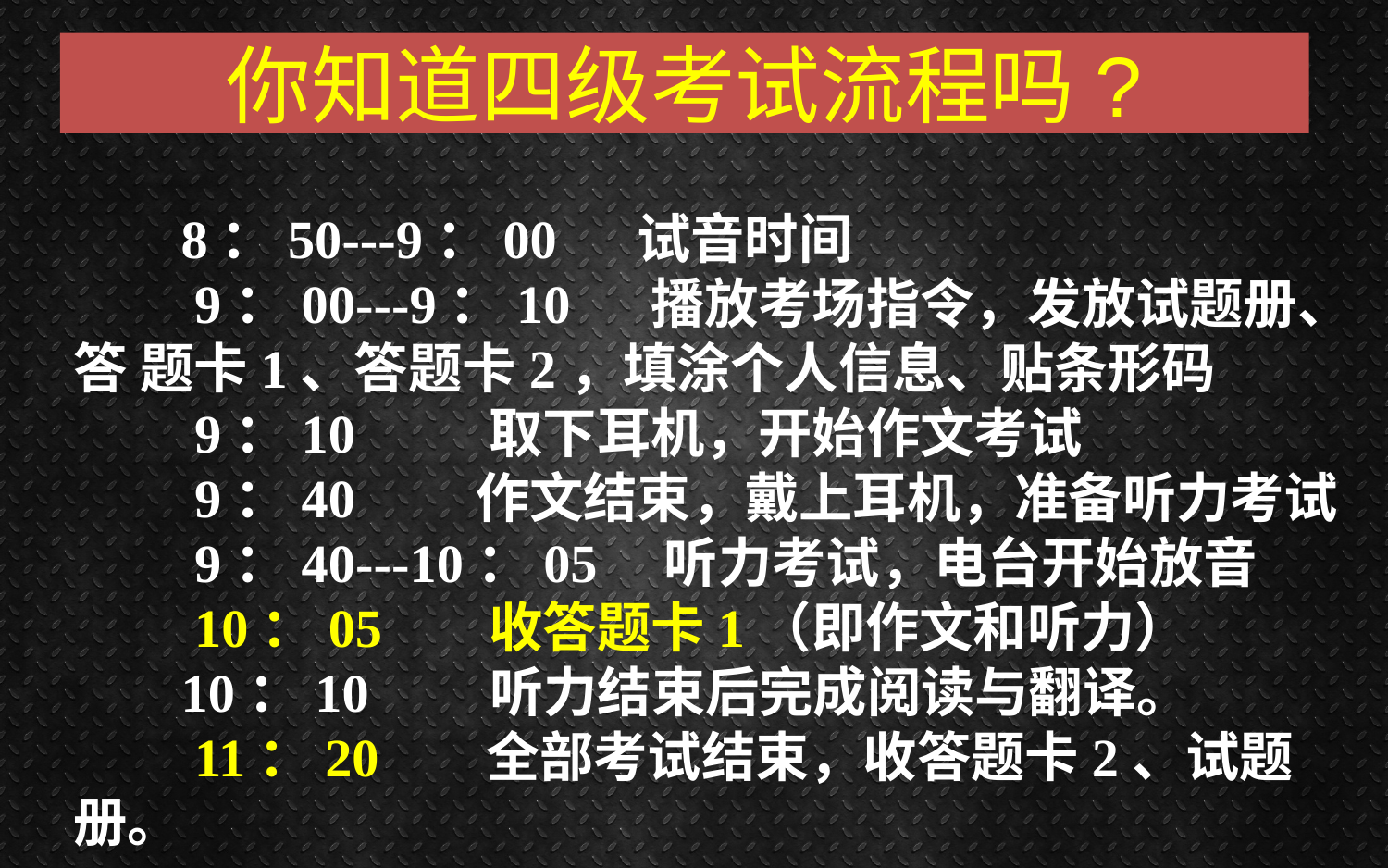

你知道四级考试流程吗?

        8：50---9：00     试音时间
　　9：00---9：10     播放考场指令，发放试题册、答 题卡1、答题卡2，填涂个人信息、贴条形码
　　9：10         取下耳机，开始作文考试
　　9：40        作文结束，戴上耳机，准备听力考试
　　9：40---10：05　听力考试，电台开始放音
　　10：05       收答题卡1（即作文和听力）
        10：10　　听力结束后完成阅读与翻译。
　　11：20       全部考试结束，收答题卡2、试题册。